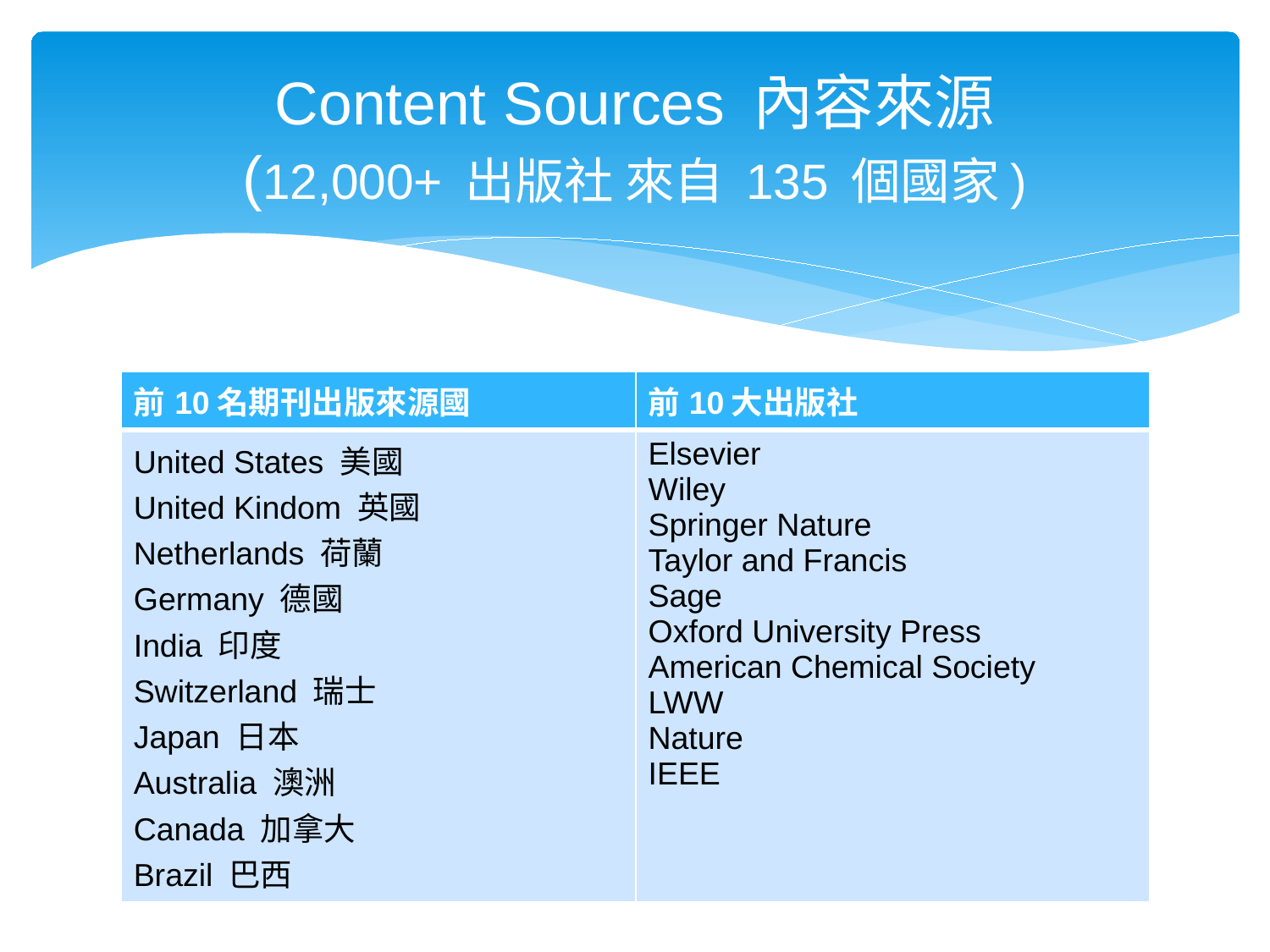

# Content Sources 內容來源 (12,000+ 出版社 來自 135 個國家)
| 前10名期刊出版來源國 | 前10大出版社 |
| --- | --- |
| United States 美國 United Kindom 英國 Netherlands 荷蘭 Germany 德國 India 印度 Switzerland 瑞士 Japan 日本 Australia 澳洲 Canada 加拿大 Brazil 巴西 | Elsevier Wiley Springer Nature Taylor and Francis Sage Oxford University Press American Chemical Society LWW Nature IEEE |